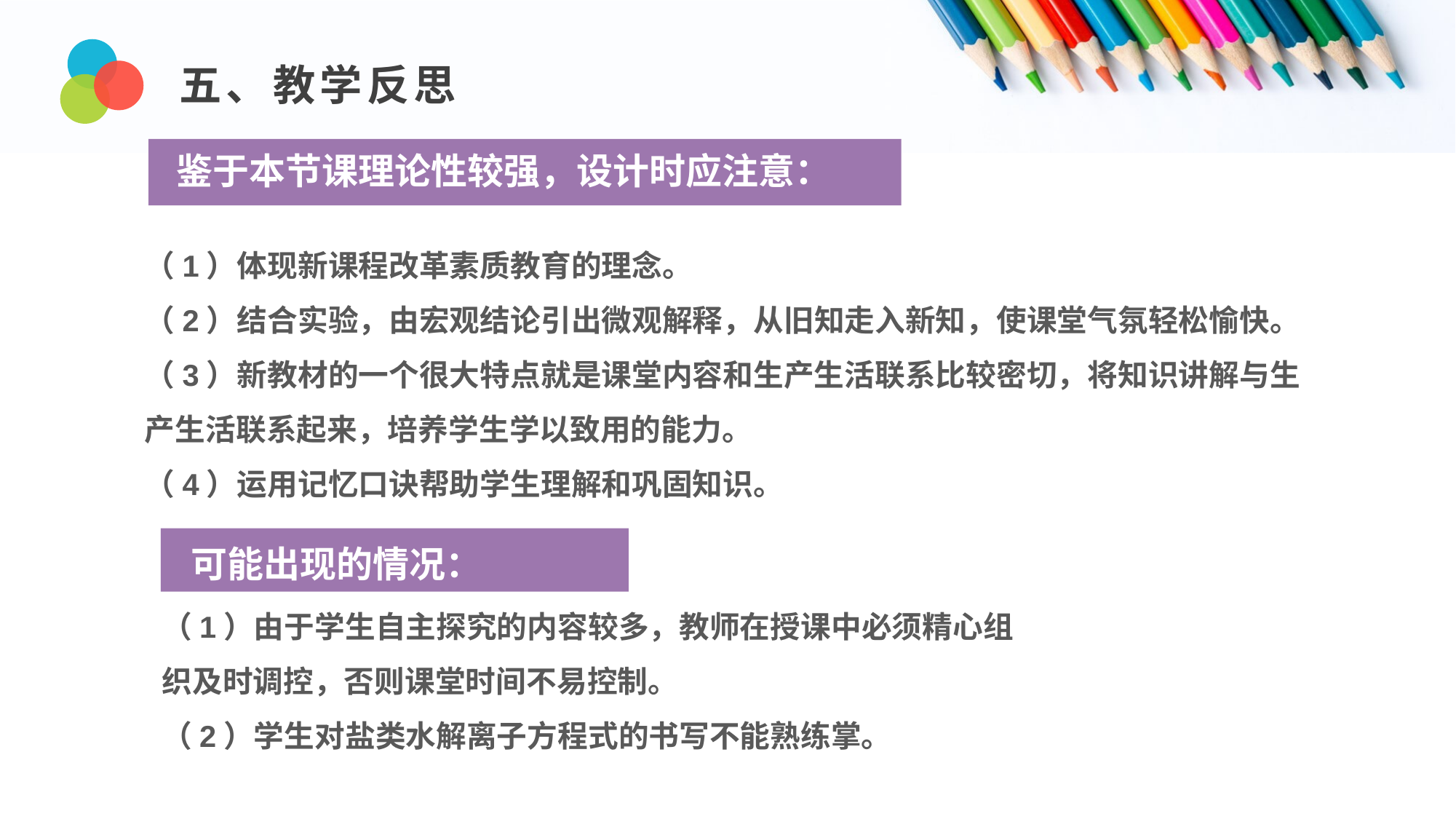

五、教学反思

鉴于本节课理论性较强，设计时应注意：
（1）体现新课程改革素质教育的理念。
（2）结合实验，由宏观结论引出微观解释，从旧知走入新知，使课堂气氛轻松愉快。
（3）新教材的一个很大特点就是课堂内容和生产生活联系比较密切，将知识讲解与生产生活联系起来，培养学生学以致用的能力。
（4）运用记忆口诀帮助学生理解和巩固知识。

可能出现的情况：
（1）由于学生自主探究的内容较多，教师在授课中必须精心组织及时调控，否则课堂时间不易控制。
（2）学生对盐类水解离子方程式的书写不能熟练掌。